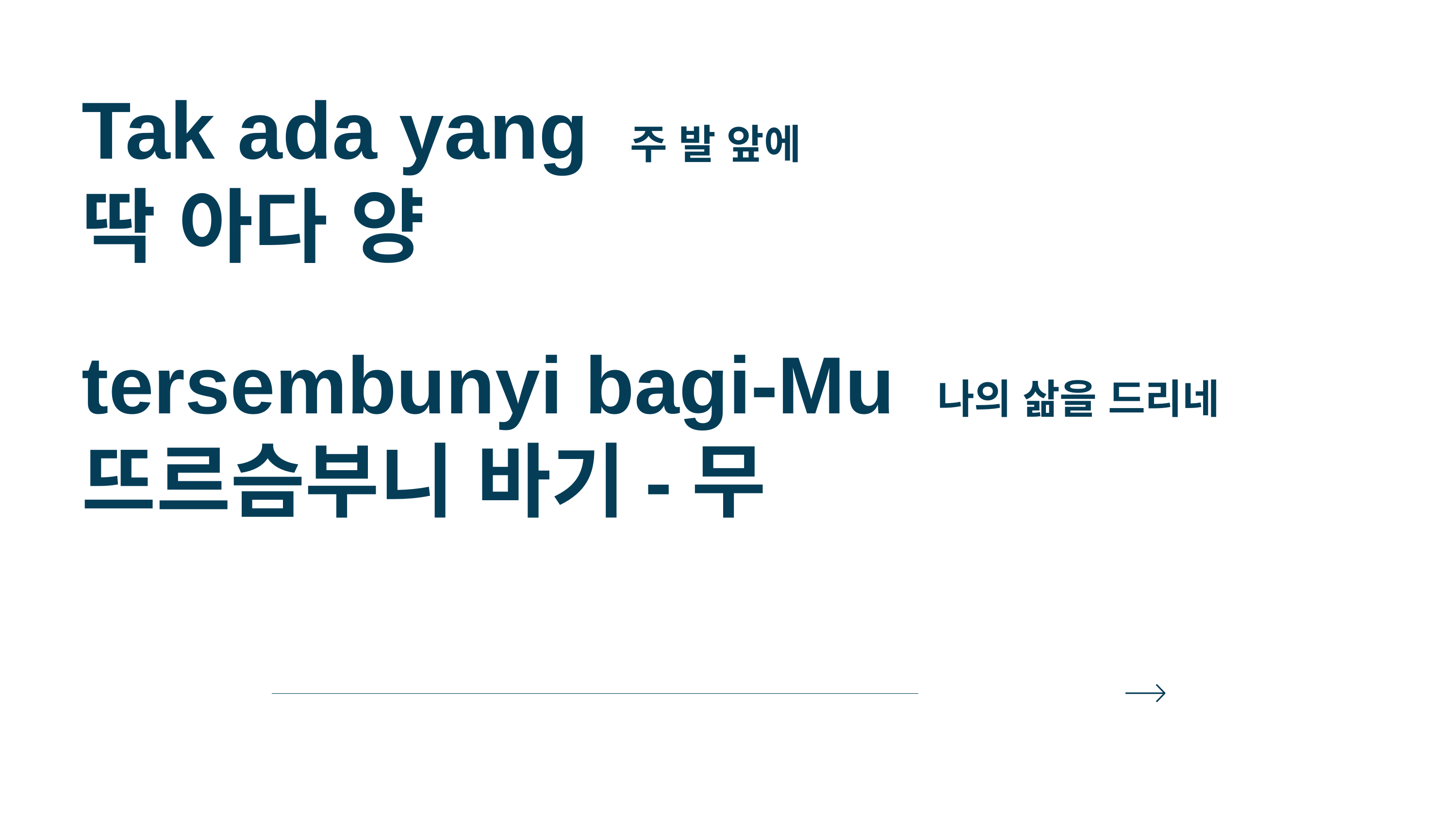

Tak ada yang 주 발 앞에
딱 아다 양

tersembunyi bagi-Mu 나의 삶을 드리네
뜨르슴부니 바기-무